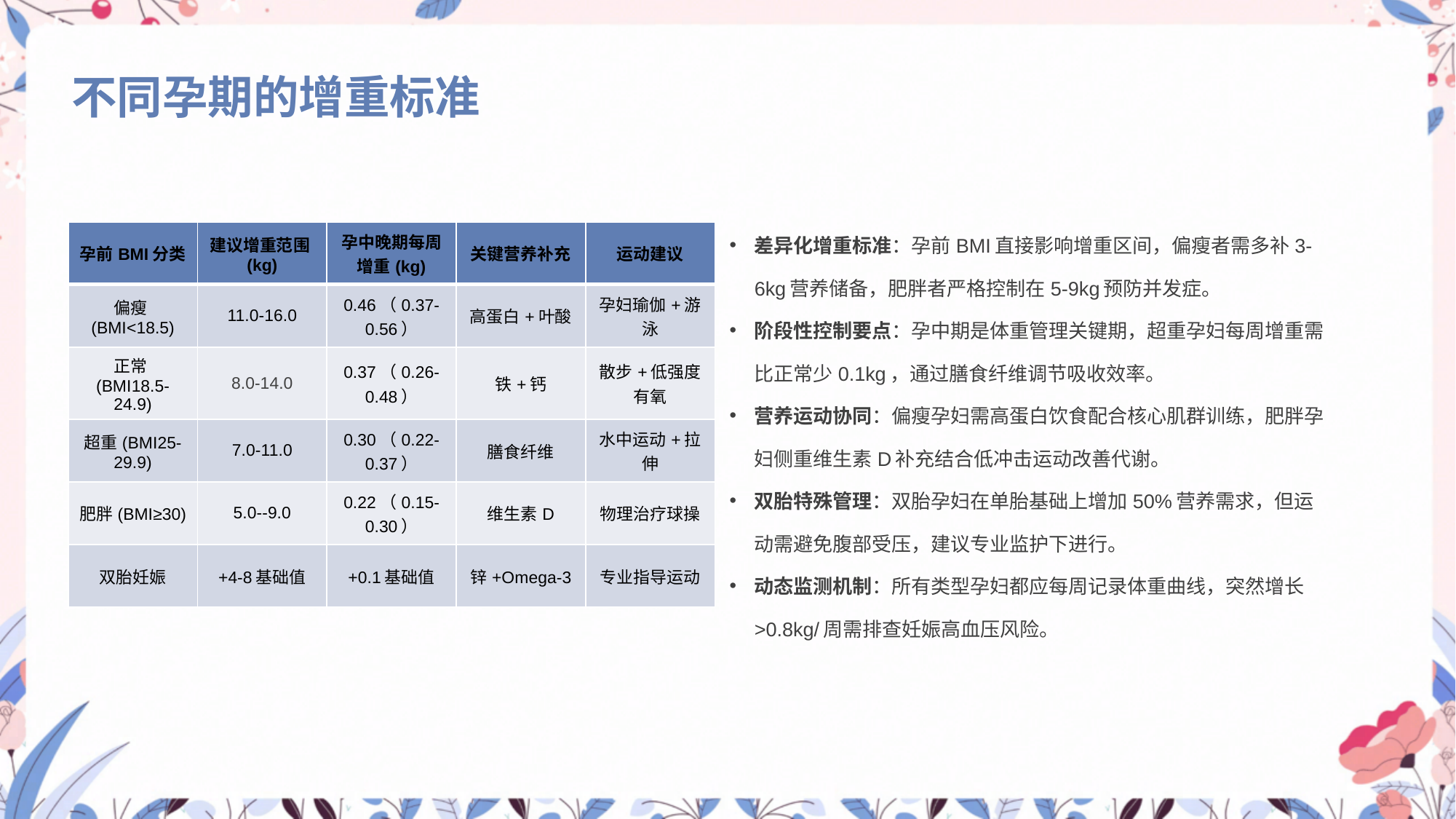

不同孕期的增重标准
差异化增重标准：孕前BMI直接影响增重区间，偏瘦者需多补3-6kg营养储备，肥胖者严格控制在5-9kg预防并发症。
阶段性控制要点：孕中期是体重管理关键期，超重孕妇每周增重需比正常少0.1kg，通过膳食纤维调节吸收效率。
营养运动协同：偏瘦孕妇需高蛋白饮食配合核心肌群训练，肥胖孕妇侧重维生素D补充结合低冲击运动改善代谢。
双胎特殊管理：双胎孕妇在单胎基础上增加50%营养需求，但运动需避免腹部受压，建议专业监护下进行。
动态监测机制：所有类型孕妇都应每周记录体重曲线，突然增长>0.8kg/周需排查妊娠高血压风险。
| 孕前BMI分类 | 建议增重范围(kg) | 孕中晚期每周增重(kg) | 关键营养补充 | 运动建议 |
| --- | --- | --- | --- | --- |
| 偏瘦(BMI<18.5) | 11.0-16.0 | 0.46（0.37-0.56） | 高蛋白+叶酸 | 孕妇瑜伽+游泳 |
| 正常(BMI18.5-24.9) | 8.0-14.0 | 0.37（0.26-0.48） | 铁+钙 | 散步+低强度有氧 |
| 超重(BMI25-29.9) | 7.0-11.0 | 0.30（0.22-0.37） | 膳食纤维 | 水中运动+拉伸 |
| 肥胖(BMI≥30) | 5.0--9.0 | 0.22（0.15-0.30） | 维生素D | 物理治疗球操 |
| 双胎妊娠 | +4-8基础值 | +0.1基础值 | 锌+Omega-3 | 专业指导运动 |